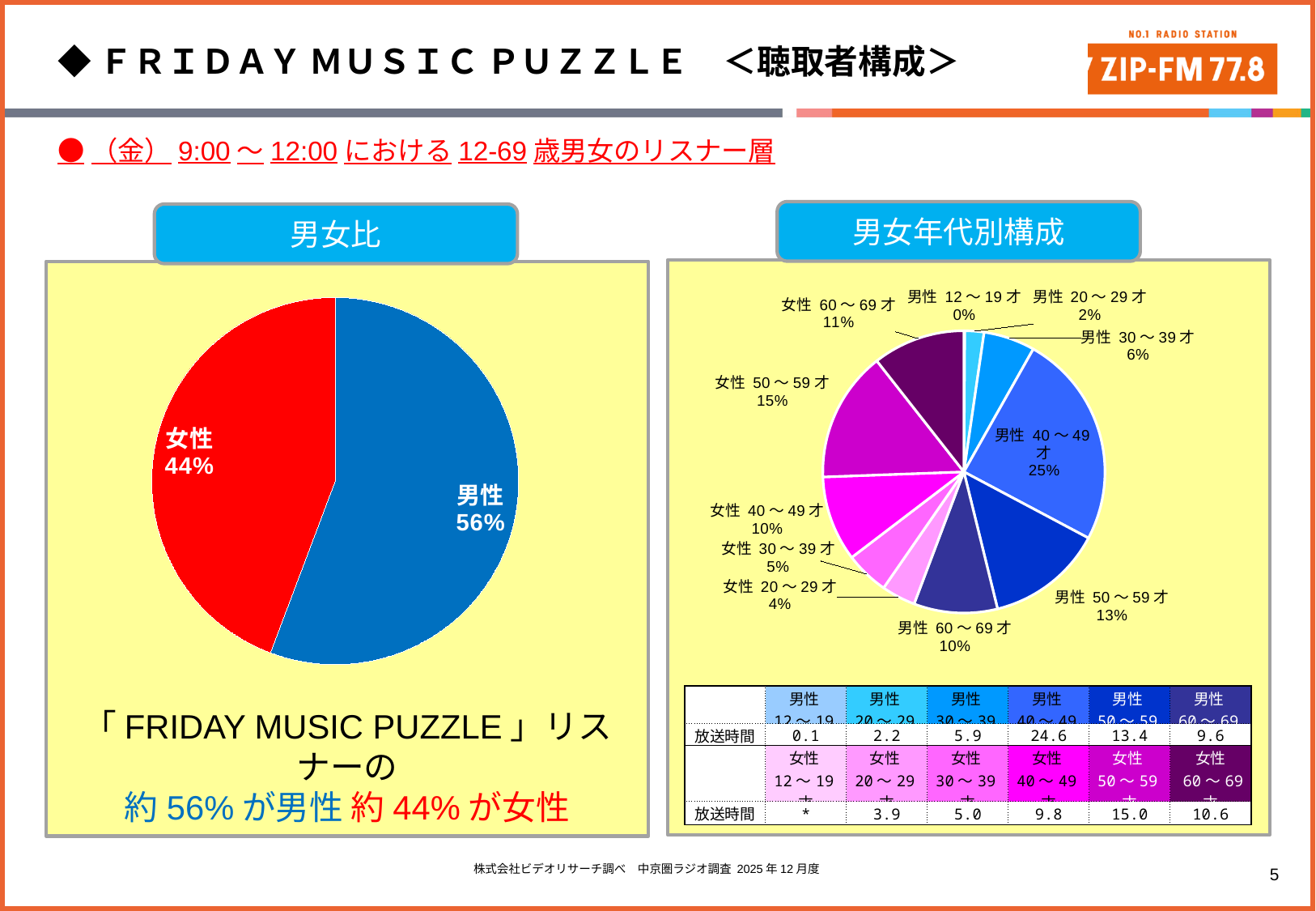

◆ＦＲＩＤＡＹ ＭＵＳＩＣ ＰＵＺＺＬＥ　＜聴取者構成＞
●（金）9:00～12:00における12-69歳男女のリスナー層
男女年代別構成
男女比

### Chart

| Category |
|---|

### Chart

| Category |
|---|

### Chart

| Category |  |
|---|---|
| 男性 12～19才 | 0.1 |
| 男性 20～29才 | 2.2 |
| 男性 30～39才 | 5.9 |
| 男性 40～49才 | 24.6 |
| 男性 50～59才 | 13.4 |
| 男性 60～69才 | 9.6 |
| 女性 12～19才 | 0.0 |
| 女性 20～29才 | 3.9 |
| 女性 30～39才 | 5.0 |
| 女性 40～49才 | 9.8 |
| 女性 50～59才 | 15.0 |
| 女性 60～69才 | 10.6 |

### Chart

| Category |  |
|---|---|
| 男性 | 55.8 |
| 女性 | 44.3 |
|  | 男性 12～19才 | 男性 20～29才 | 男性 30～39才 | 男性 40～49才 | 男性 50～59才 | 男性 60～69才 |
| --- | --- | --- | --- | --- | --- | --- |
| 放送時間 | 0.1 | 2.2 | 5.9 | 24.6 | 13.4 | 9.6 |
|  | 女性 12～19才 | 女性 20～29才 | 女性 30～39才 | 女性 40～49才 | 女性 50～59才 | 女性 60～69才 |
| 放送時間 | \* | 3.9 | 5.0 | 9.8 | 15.0 | 10.6 |
「FRIDAY MUSIC PUZZLE」リスナーの
約56%が男性 約44%が女性
株式会社ビデオリサーチ調べ　中京圏ラジオ調査 2025年12月度